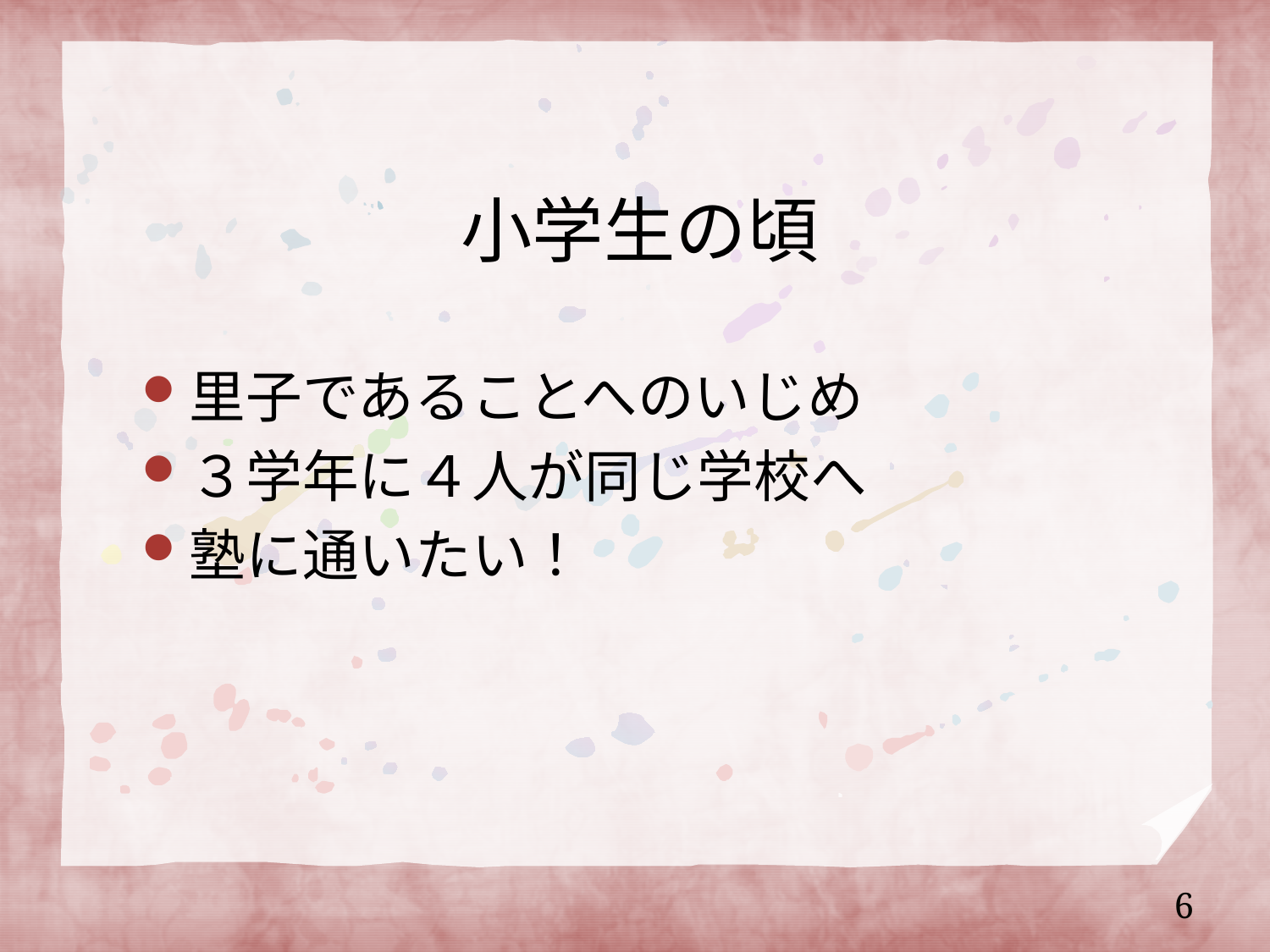

# 小学生の頃
里子であることへのいじめ
３学年に４人が同じ学校へ
塾に通いたい！
6